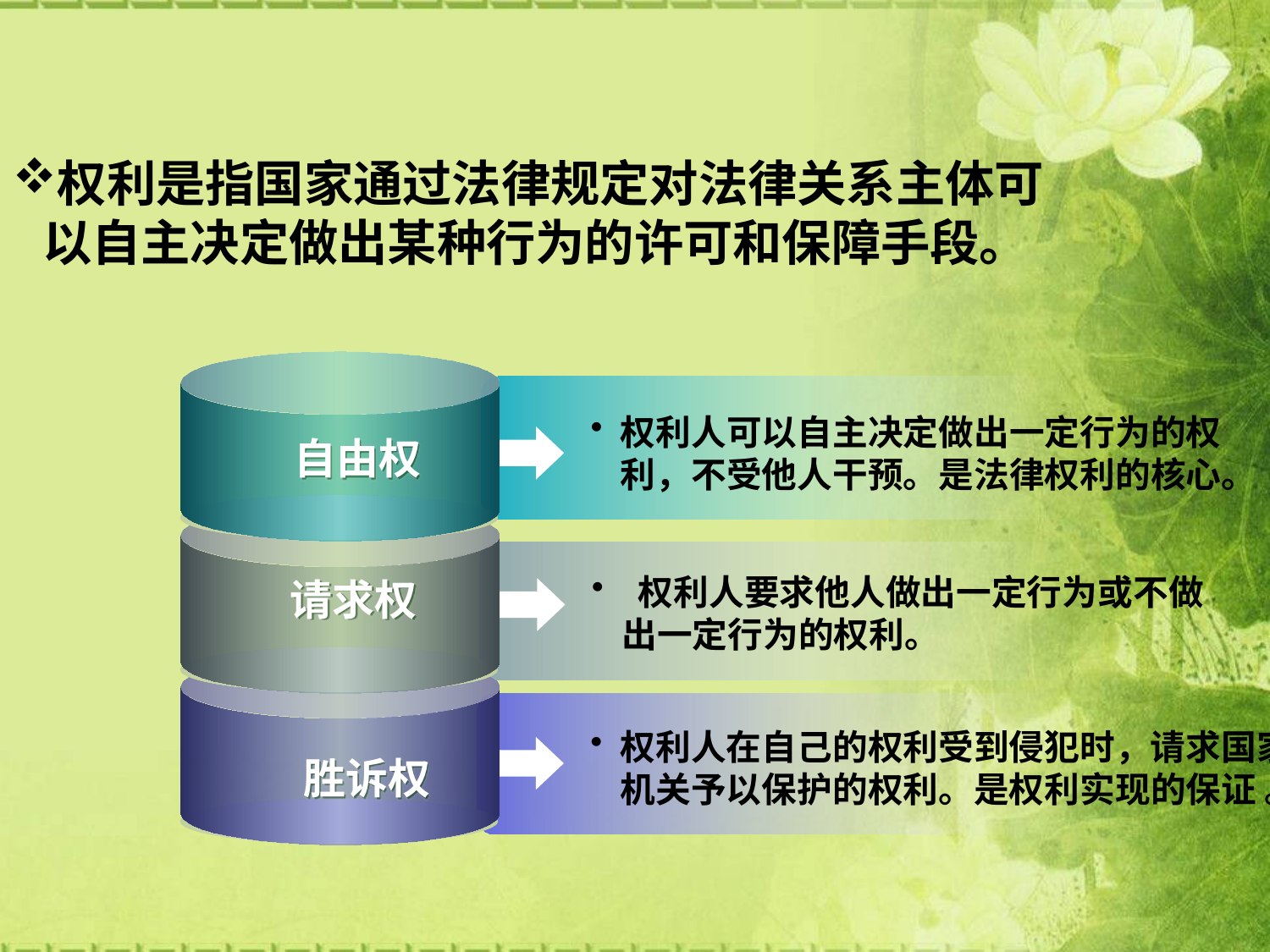

权利是指国家通过法律规定对法律关系主体可以自主决定做出某种行为的许可和保障手段。

权利人可以自主决定做出一定行为的权利，不受他人干预。是法律权利的核心。
  自由权

 权利人要求他人做出一定行为或不做出一定行为的权利。
  请求权

权利人在自己的权利受到侵犯时，请求国家机关予以保护的权利。是权利实现的保证 。

  胜诉权